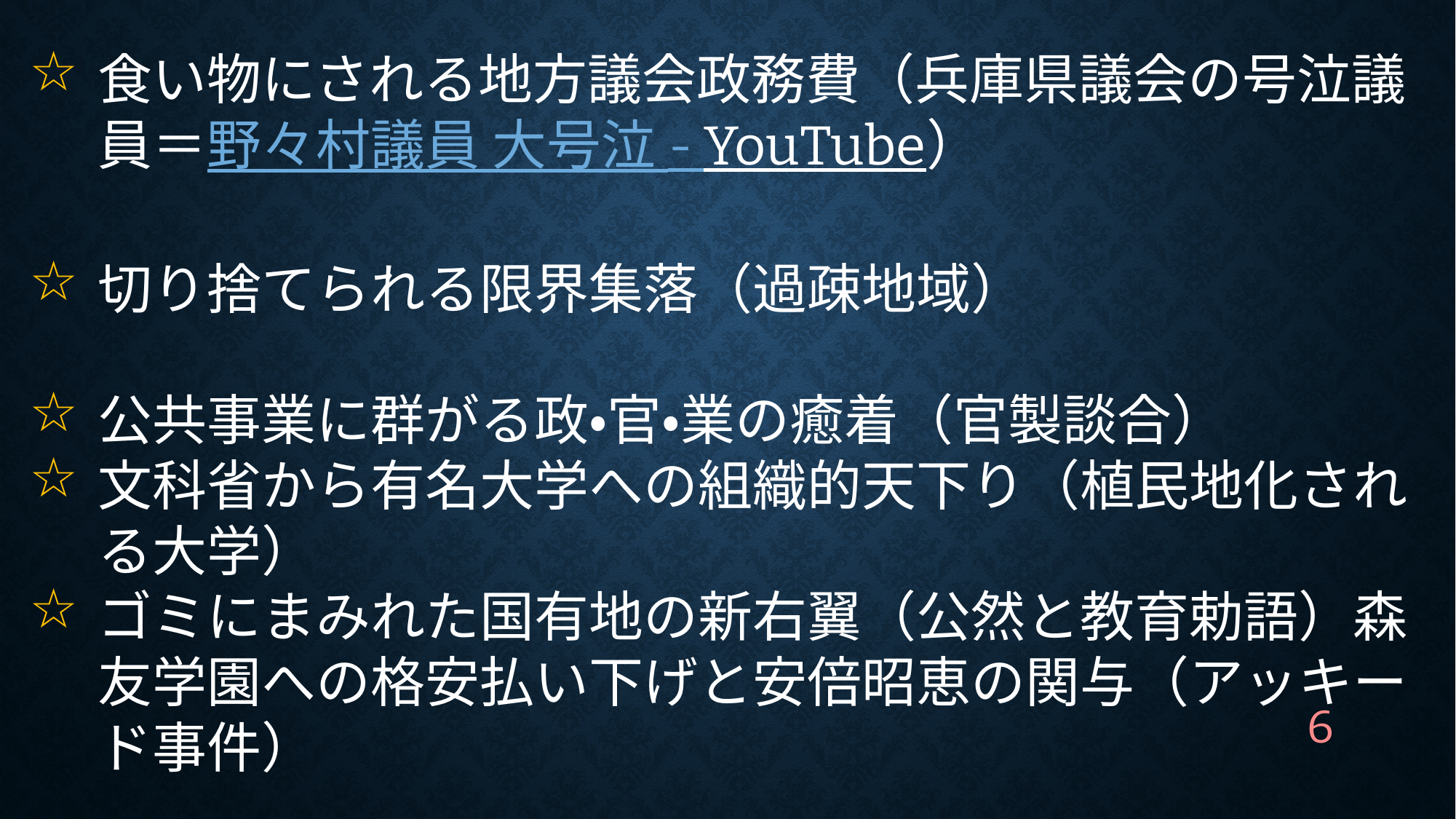

食い物にされる地方議会政務費（兵庫県議会の号泣議員＝野々村議員 大号泣 - YouTube）

切り捨てられる限界集落（過疎地域）

公共事業に群がる政・官・業の癒着（官製談合）
文科省から有名大学への組織的天下り（植民地化される大学）
ゴミにまみれた国有地の新右翼（公然と教育勅語）森友学園への格安払い下げと安倍昭恵の関与（アッキード事件）
6